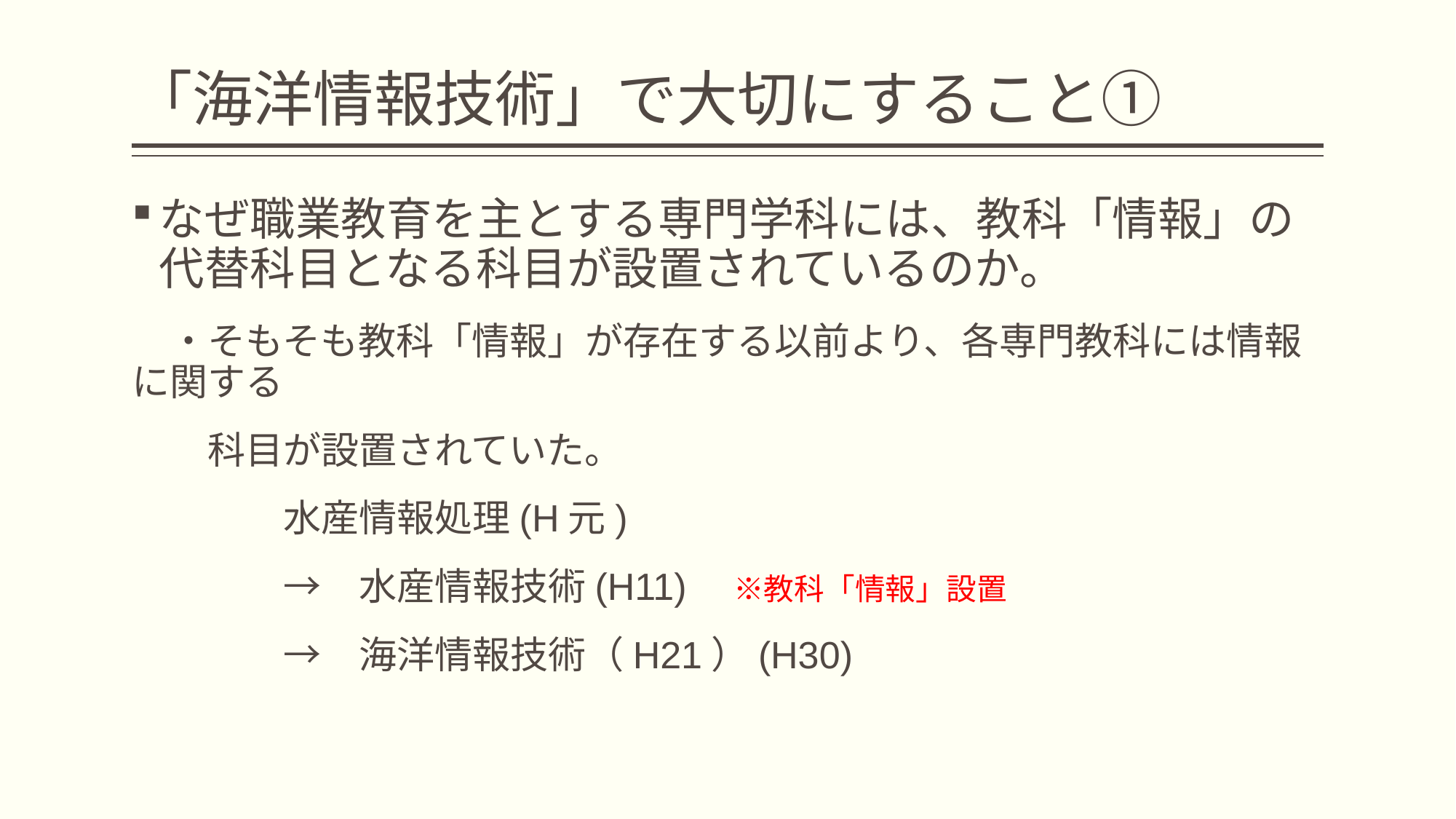

# 「海洋情報技術」で大切にすること①
なぜ職業教育を主とする専門学科には、教科「情報」の代替科目となる科目が設置されているのか。
　・そもそも教科「情報」が存在する以前より、各専門教科には情報に関する
　　科目が設置されていた。
　　　　水産情報処理(H元)
　　　　→　水産情報技術(H11)　※教科「情報」設置
　　　　→　海洋情報技術（H21）(H30)